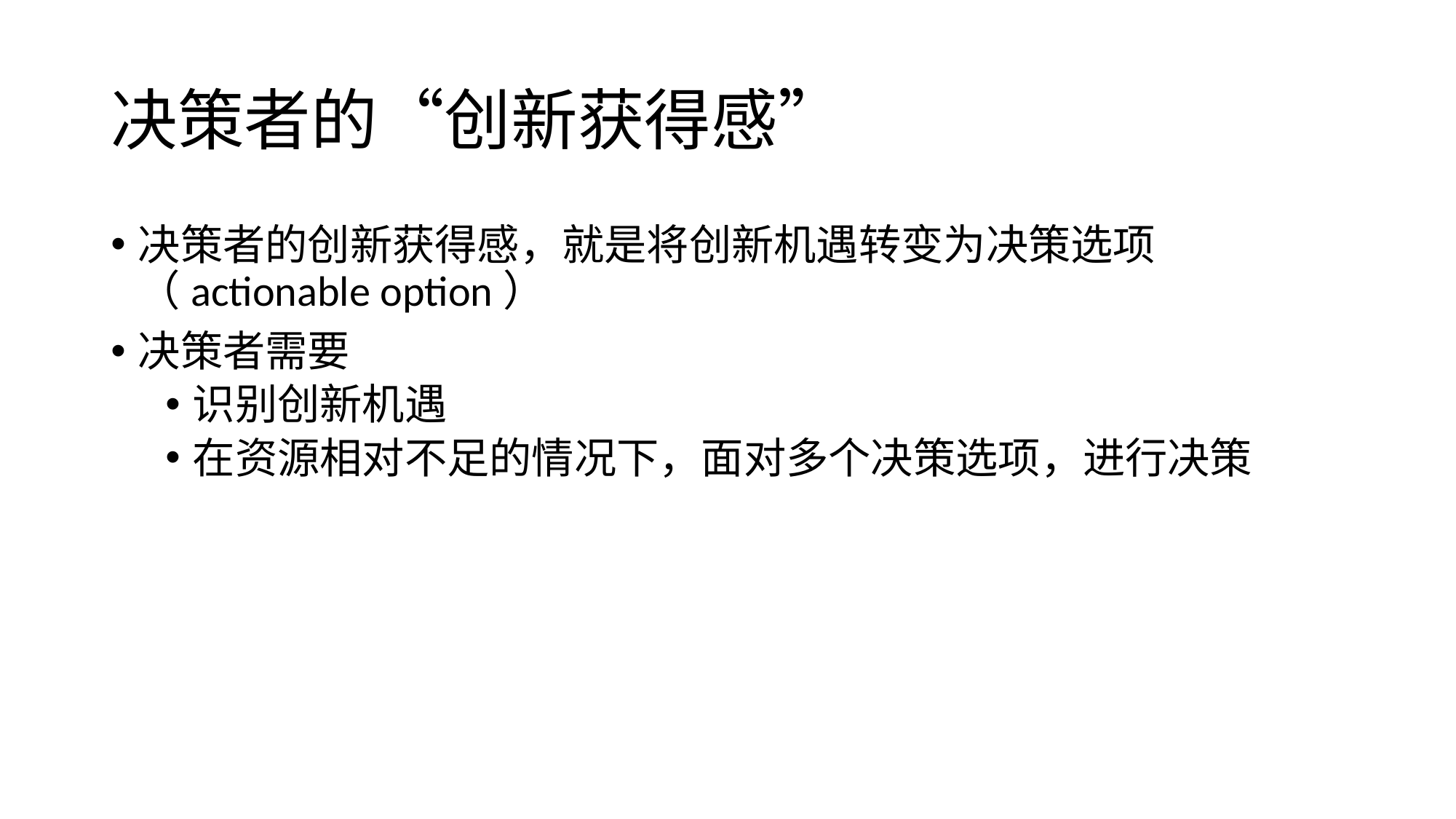

# 决策者的“创新获得感”
决策者的创新获得感，就是将创新机遇转变为决策选项（actionable option）
决策者需要
识别创新机遇
在资源相对不足的情况下，面对多个决策选项，进行决策